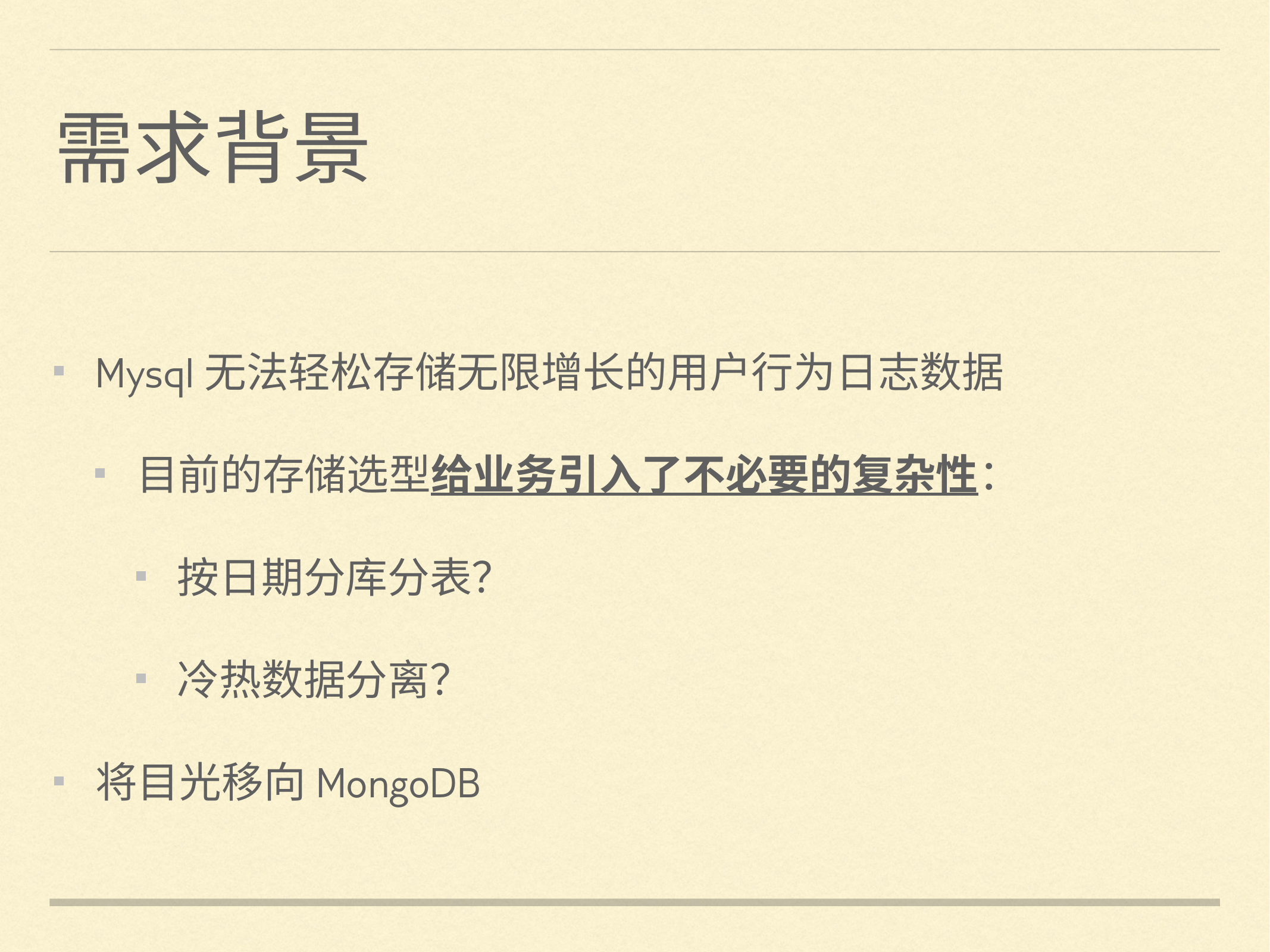

# 需求背景
Mysql无法轻松存储无限增长的用户行为日志数据
目前的存储选型给业务引入了不必要的复杂性：
按日期分库分表？
冷热数据分离？
将目光移向MongoDB